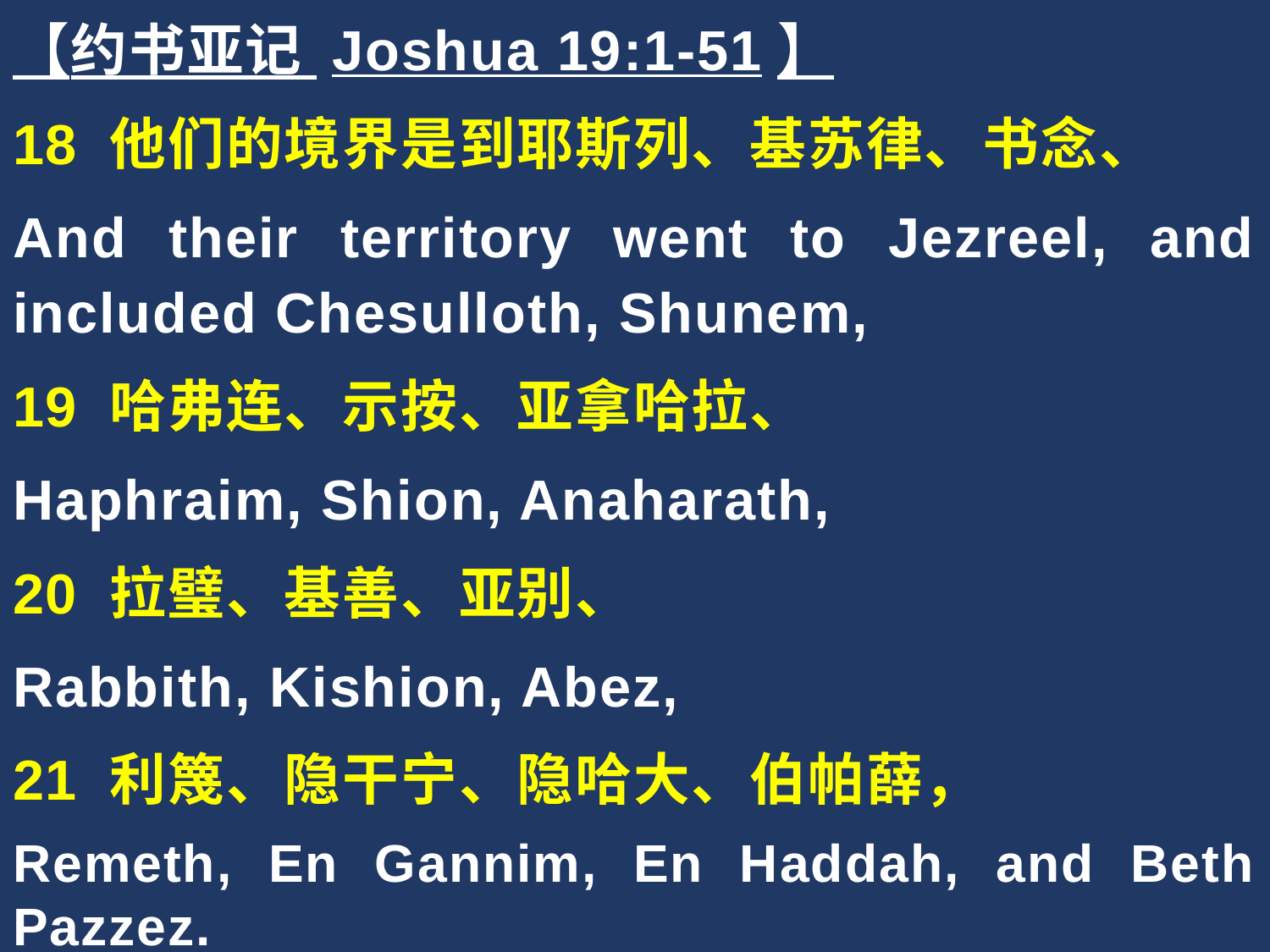

【约书亚记 Joshua 19:1-51】
18 他们的境界是到耶斯列、基苏律、书念、
And their territory went to Jezreel, and included Chesulloth, Shunem,
19 哈弗连、示按、亚拿哈拉、
Haphraim, Shion, Anaharath,
20 拉璧、基善、亚别、
Rabbith, Kishion, Abez,
21 利篾、隐干宁、隐哈大、伯帕薛，
Remeth, En Gannim, En Haddah, and Beth Pazzez.